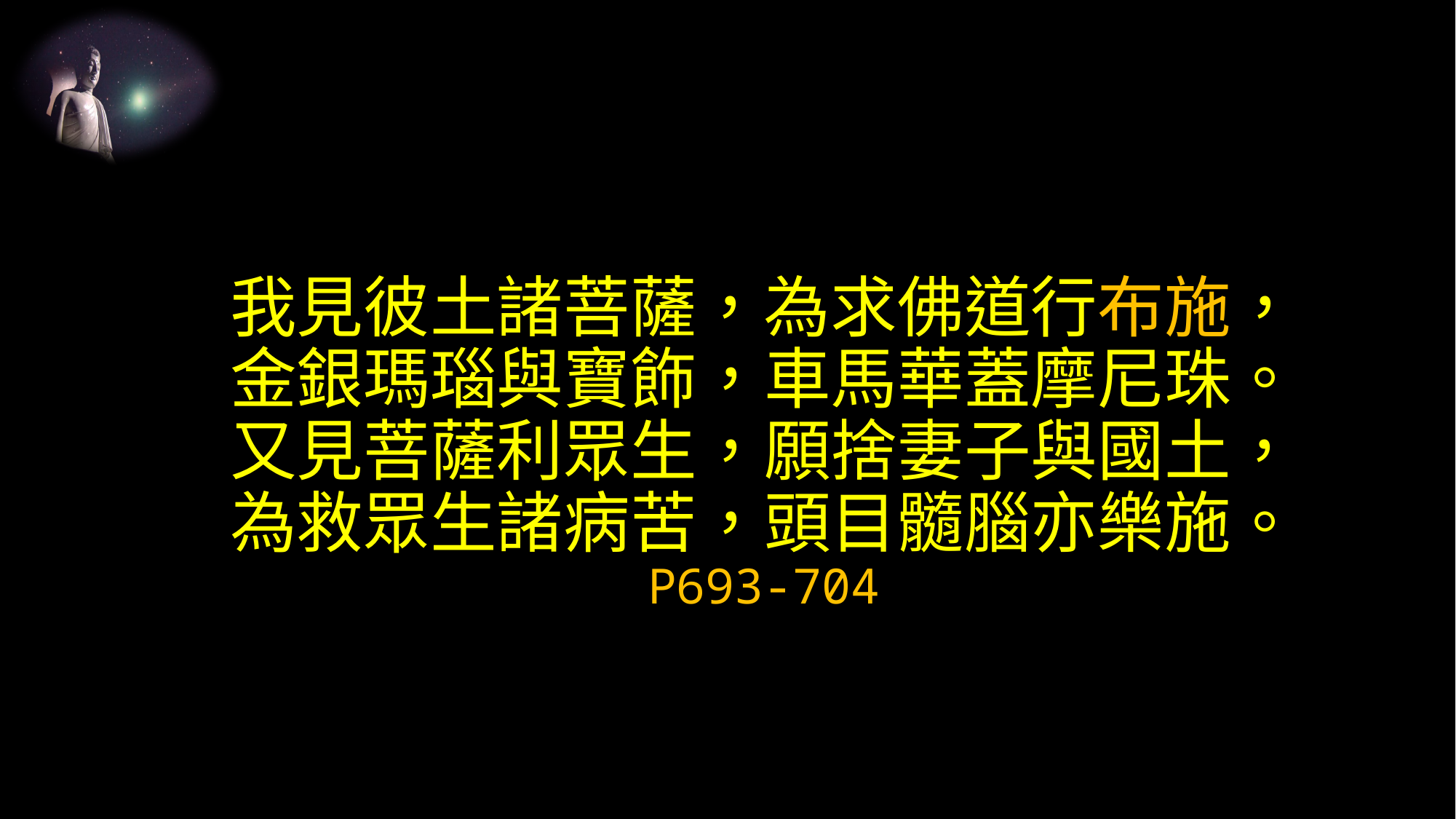

# 我見彼土諸菩薩，為求佛道行布施， 金銀瑪瑙與寶飾，車馬華蓋摩尼珠。 又見菩薩利眾生，願捨妻子與國土， 為救眾生諸病苦，頭目髓腦亦樂施。 P693-704